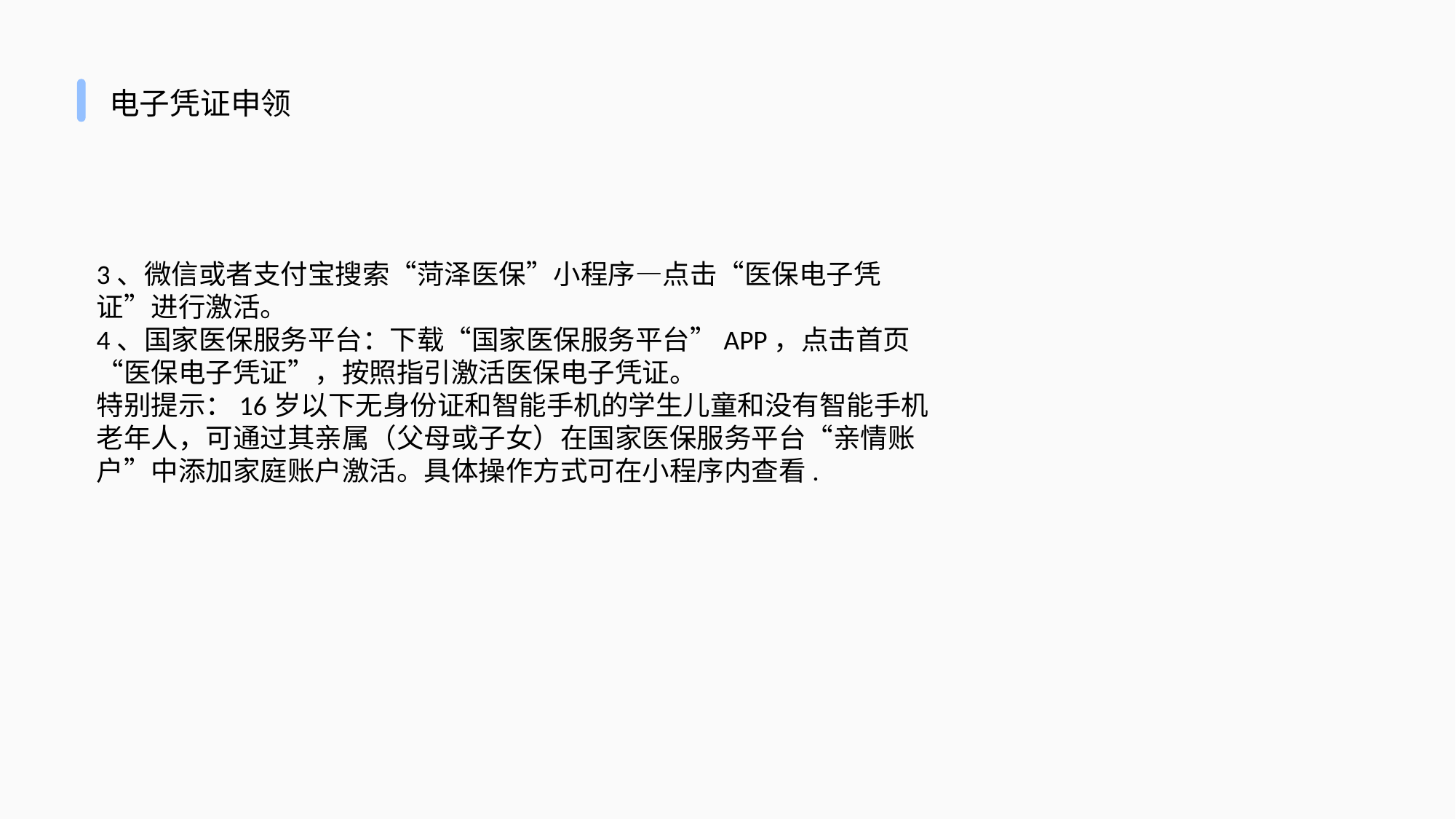

电子凭证申领

3、微信或者支付宝搜索“菏泽医保”小程序—点击“医保电子凭证”进行激活。
4、国家医保服务平台：下载“国家医保服务平台”APP，点击首页“医保电子凭证”，按照指引激活医保电子凭证。
特别提示：16岁以下无身份证和智能手机的学生儿童和没有智能手机老年人，可通过其亲属（父母或子女）在国家医保服务平台“亲情账户”中添加家庭账户激活。具体操作方式可在小程序内查看.